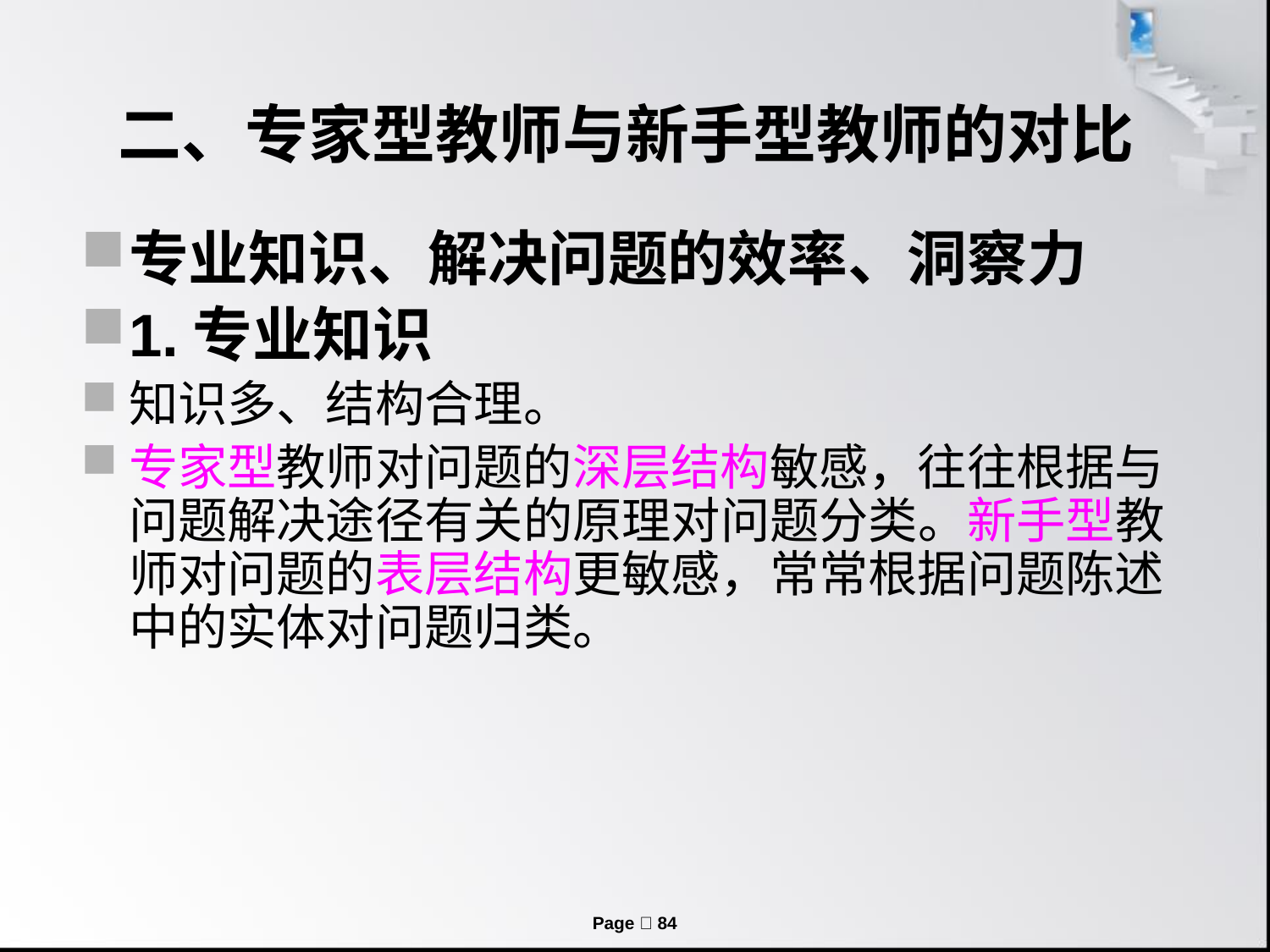

# 二、专家型教师与新手型教师的对比
专业知识、解决问题的效率、洞察力
1.专业知识
知识多、结构合理。
专家型教师对问题的深层结构敏感，往往根据与问题解决途径有关的原理对问题分类。新手型教师对问题的表层结构更敏感，常常根据问题陈述中的实体对问题归类。